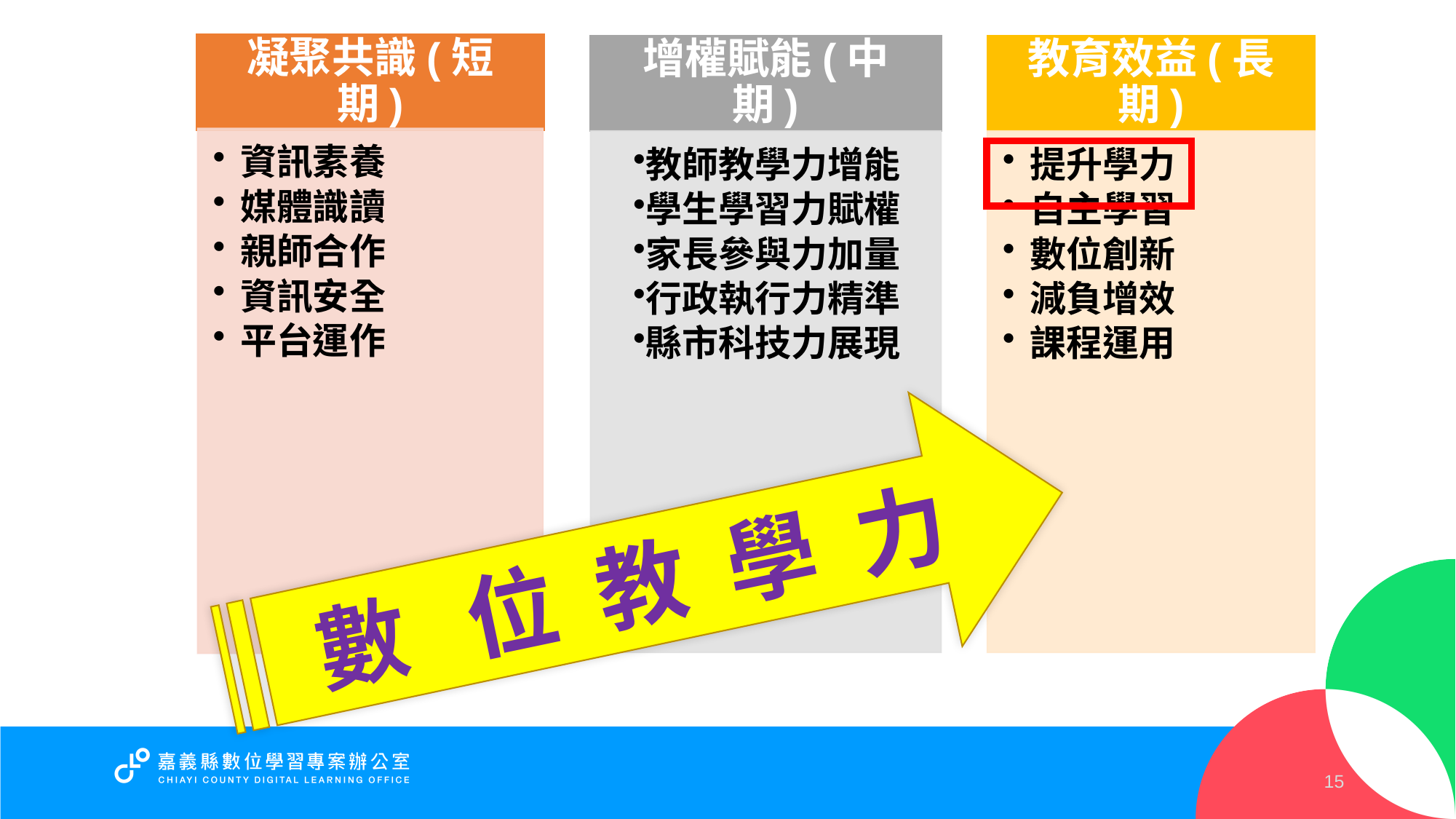

凝聚共識(短期)
資訊素養
媒體識讀
親師合作
資訊安全
平台運作

增權賦能(中期)
教師教學力增能
學生學習力賦權
家長參與力加量
行政執行力精準
縣市科技力展現
教育效益(長期)
提升學力
自主學習
數位創新
減負增效
課程運用

#

數   位  教  學  力
15